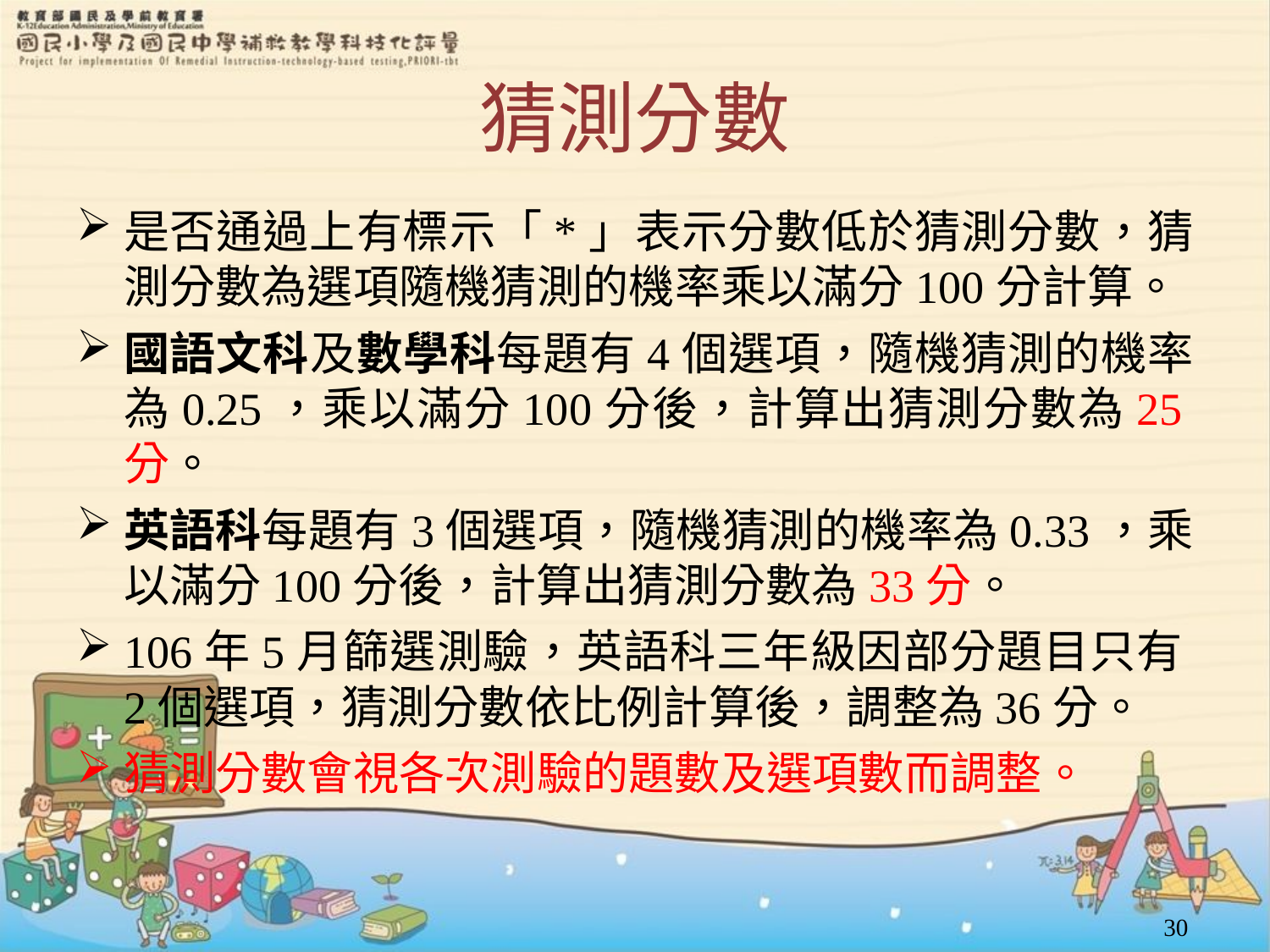

# 猜測分數
是否通過上有標示「*」表示分數低於猜測分數，猜測分數為選項隨機猜測的機率乘以滿分100分計算。
國語文科及數學科每題有4個選項，隨機猜測的機率為0.25，乘以滿分100分後，計算出猜測分數為25分。
英語科每題有3個選項，隨機猜測的機率為0.33，乘以滿分100分後，計算出猜測分數為33分。
106年5月篩選測驗，英語科三年級因部分題目只有2個選項，猜測分數依比例計算後，調整為36分。
猜測分數會視各次測驗的題數及選項數而調整。
30